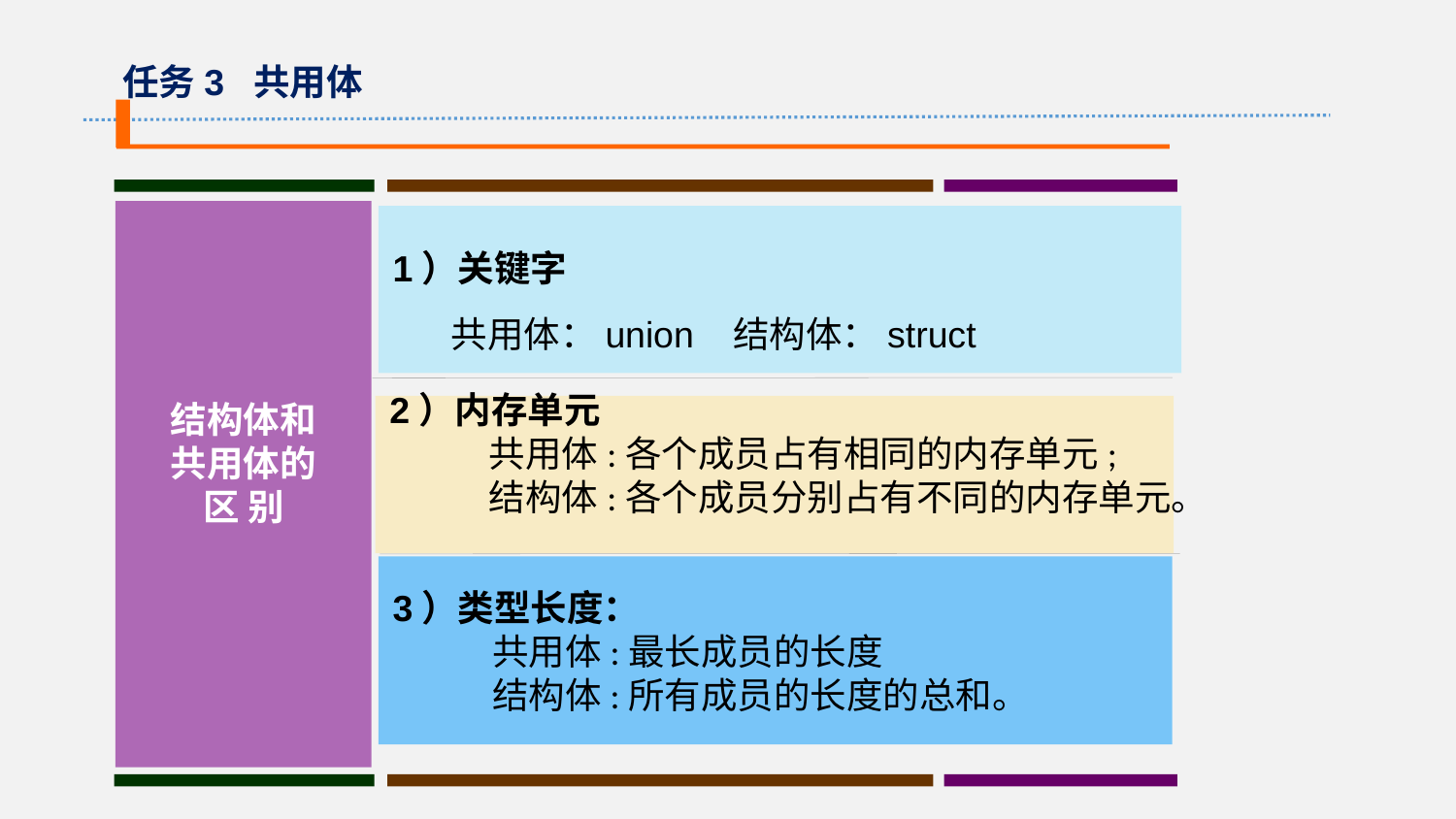

任务3  共用体

结构体和
共用体的
区 别

1）关键字
      共用体：union   结构体：struct

2）内存单元
           共用体:各个成员占有相同的内存单元;
           结构体:各个成员分别占有不同的内存单元。

3）类型长度：
           共用体:最长成员的长度
           结构体:所有成员的长度的总和。